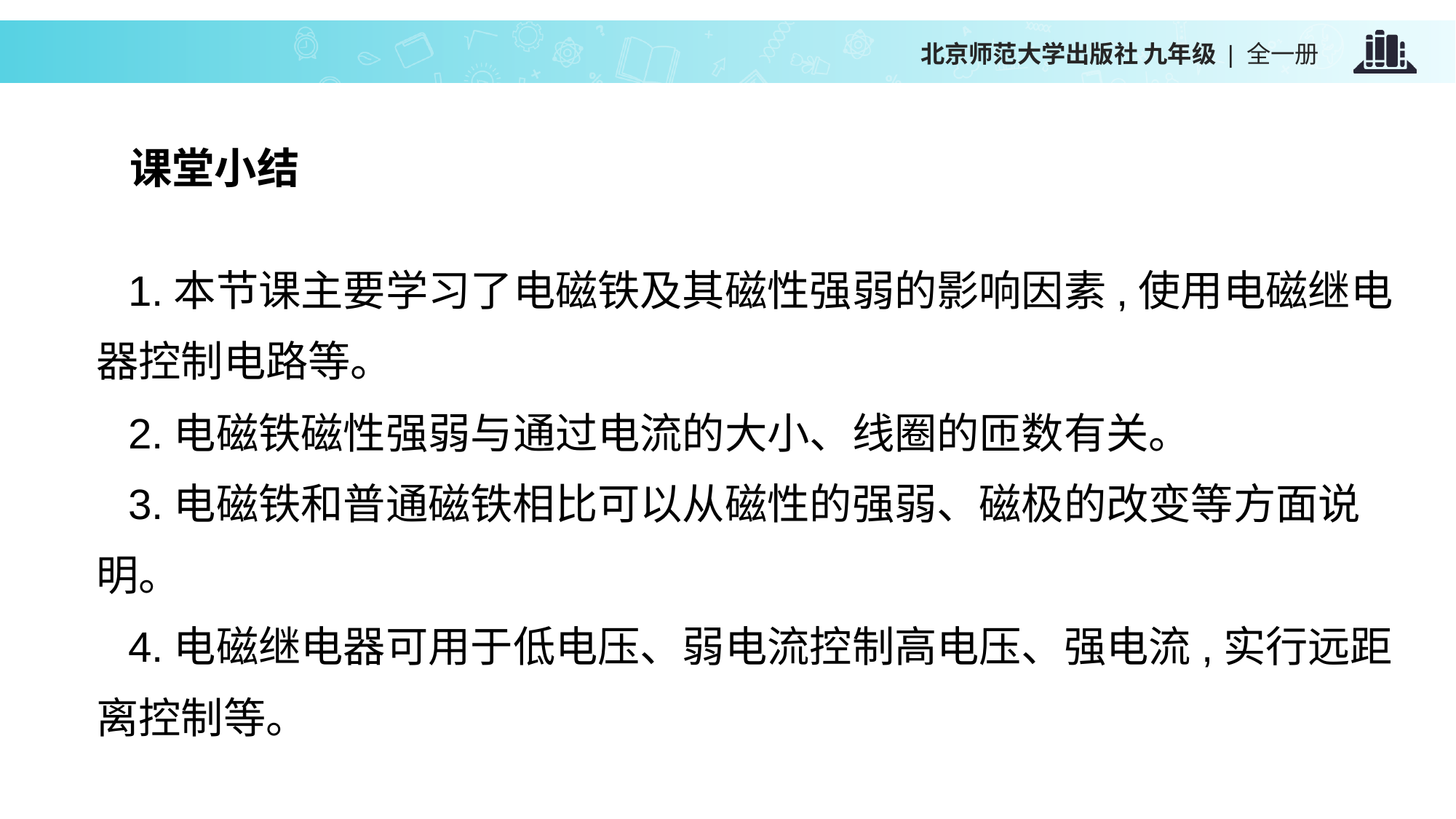

课堂小结

1.本节课主要学习了电磁铁及其磁性强弱的影响因素,使用电磁继电器控制电路等。
2.电磁铁磁性强弱与通过电流的大小、线圈的匝数有关。
3.电磁铁和普通磁铁相比可以从磁性的强弱、磁极的改变等方面说明。
4.电磁继电器可用于低电压、弱电流控制高电压、强电流,实行远距离控制等。